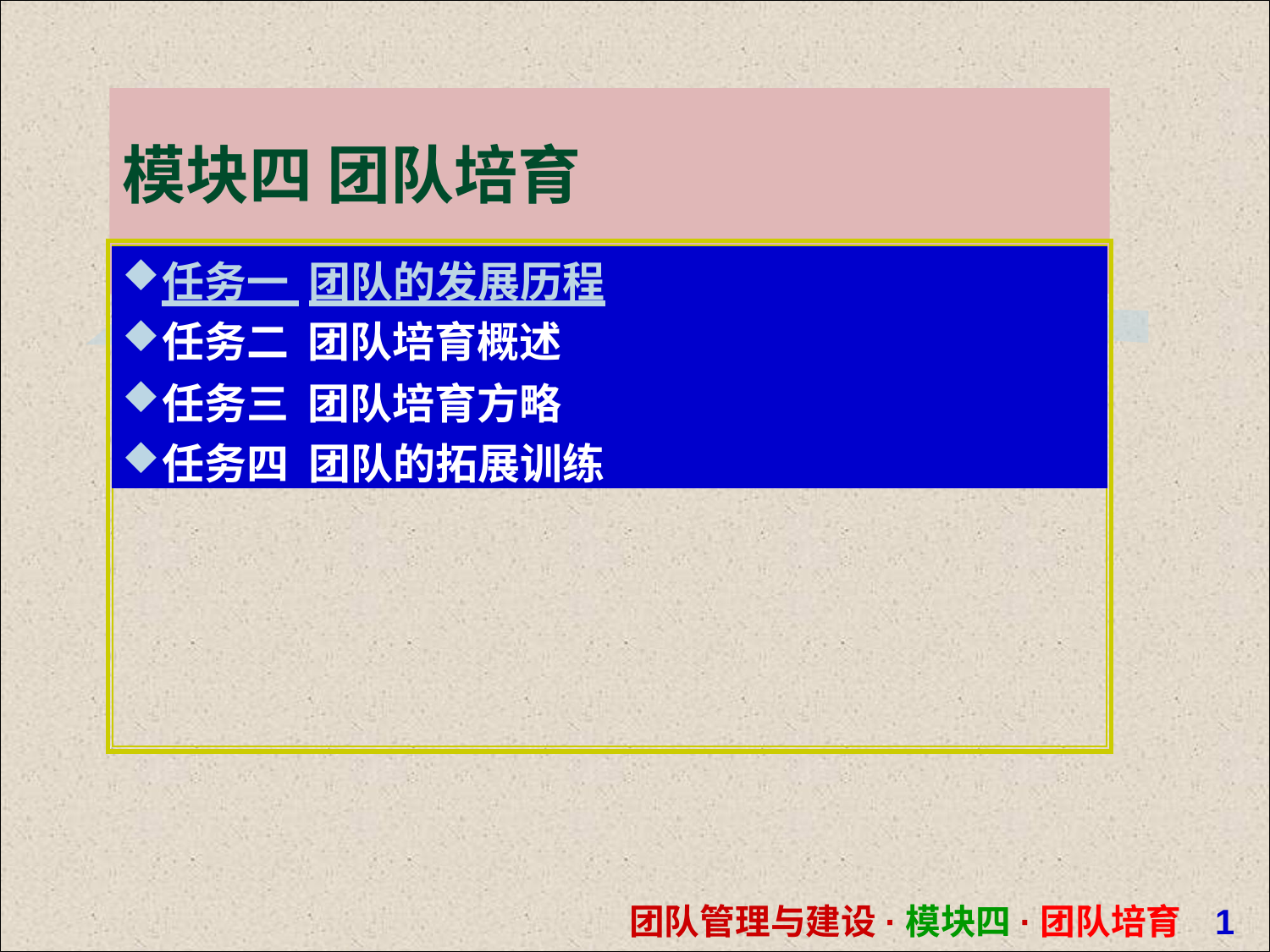

# 模块四 团队培育

任务一 团队的发展历程
任务二 团队培育概述
任务三 团队培育方略
任务四 团队的拓展训练

团队管理与建设·模块四·团队培育 1